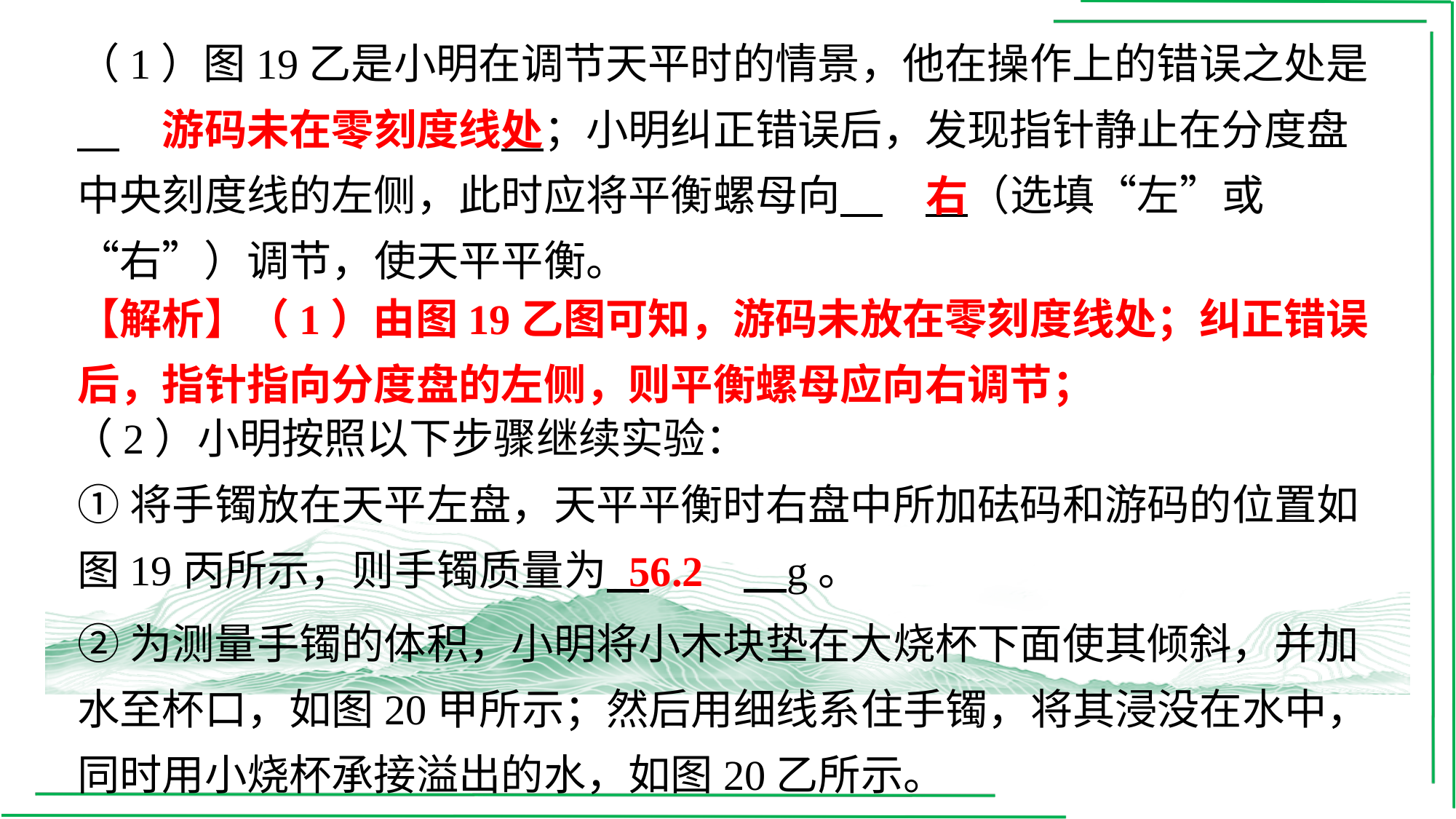

（1）图19乙是小明在调节天平时的情景，他在操作上的错误之处是 　游码未在零刻度线处　⁠；小明纠正错误后，发现指针静止在分度盘中央刻度线的左侧，此时应将平衡螺母向 　右　⁠（选填“左”或“右”）调节，使天平平衡。
游码未在零刻度线处
右
【解析】（1）由图19乙图可知，游码未放在零刻度线处；纠正错误后，指针指向分度盘的左侧，则平衡螺母应向右调节；
（2）小明按照以下步骤继续实验：
①将手镯放在天平左盘，天平平衡时右盘中所加砝码和游码的位置如图19丙所示，则手镯质量为 　56.2　⁠g。
56.2
②为测量手镯的体积，小明将小木块垫在大烧杯下面使其倾斜，并加水至杯口，如图20甲所示；然后用细线系住手镯，将其浸没在水中，同时用小烧杯承接溢出的水，如图20乙所示。